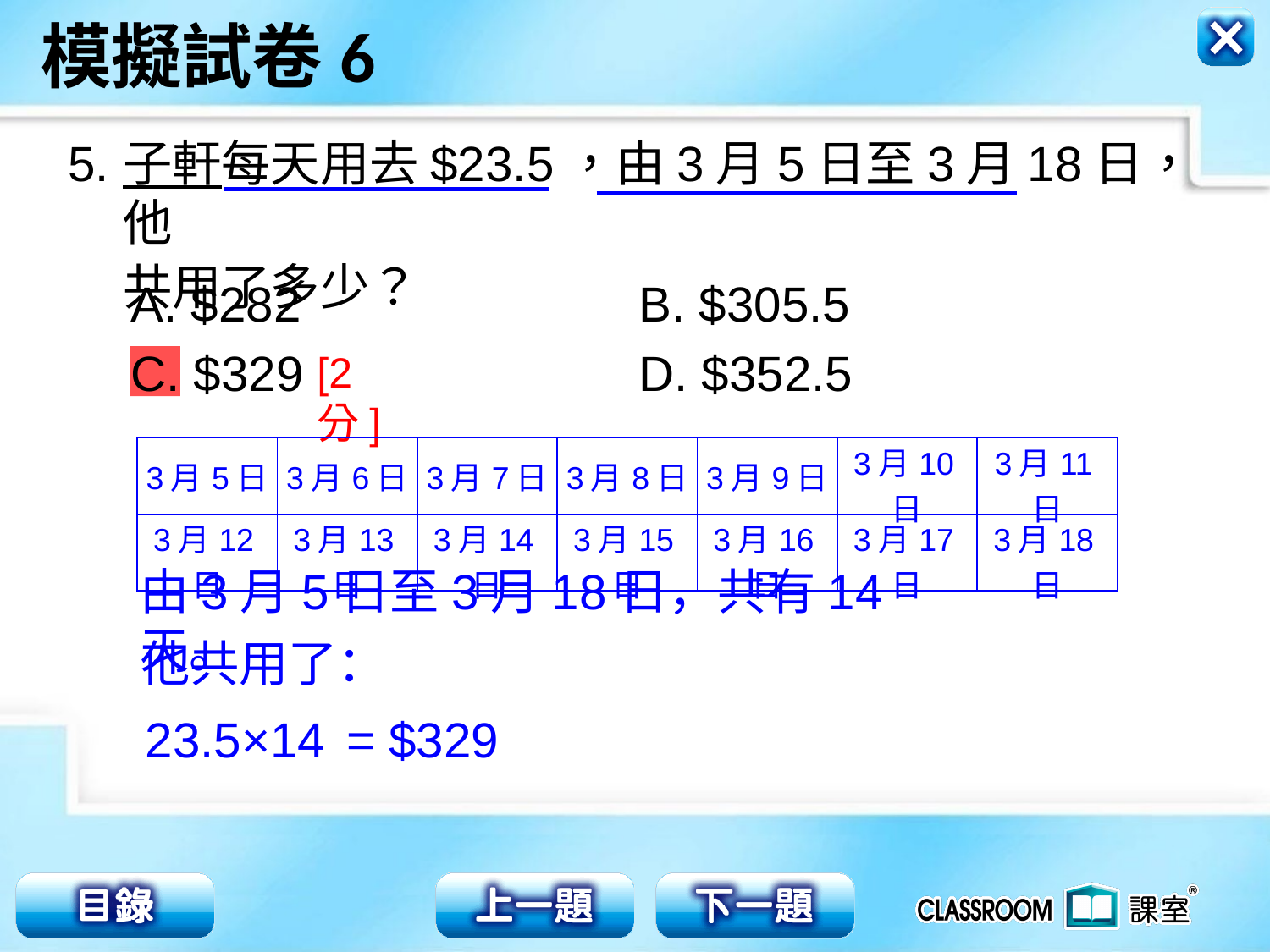

5.
子軒每天用去$23.5，由3月5日至3月18日，他
共用了多少？
A. $282			B. $305.5
C. $329			D. $352.5
[2分]

| 3月5日 | 3月6日 | 3月7日 | 3月8日 | 3月9日 | 3月10日 | 3月11日 |
| --- | --- | --- | --- | --- | --- | --- |
| 3月12日 | 3月13日 | 3月14日 | 3月15日 | 3月16日 | 3月17日 | 3月18日 |
由3月5日至3月18日，共有14天。
他共用了：
23.5×14
= $329